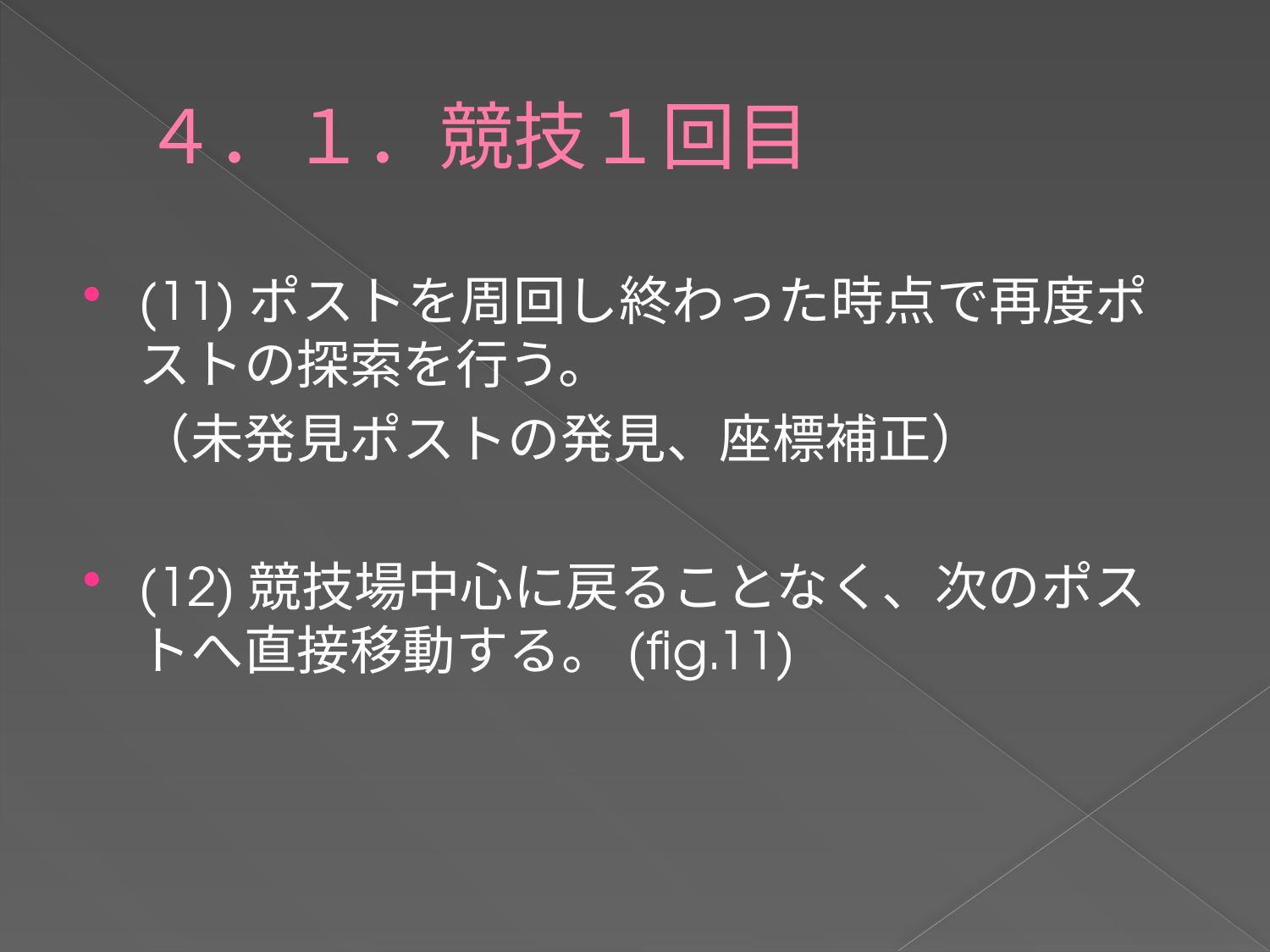

# ４．１．競技１回目
(11)ポストを周回し終わった時点で再度ポストの探索を行う。
　（未発見ポストの発見、座標補正）

(12)競技場中心に戻ることなく、次のポストへ直接移動する。(fig.11)